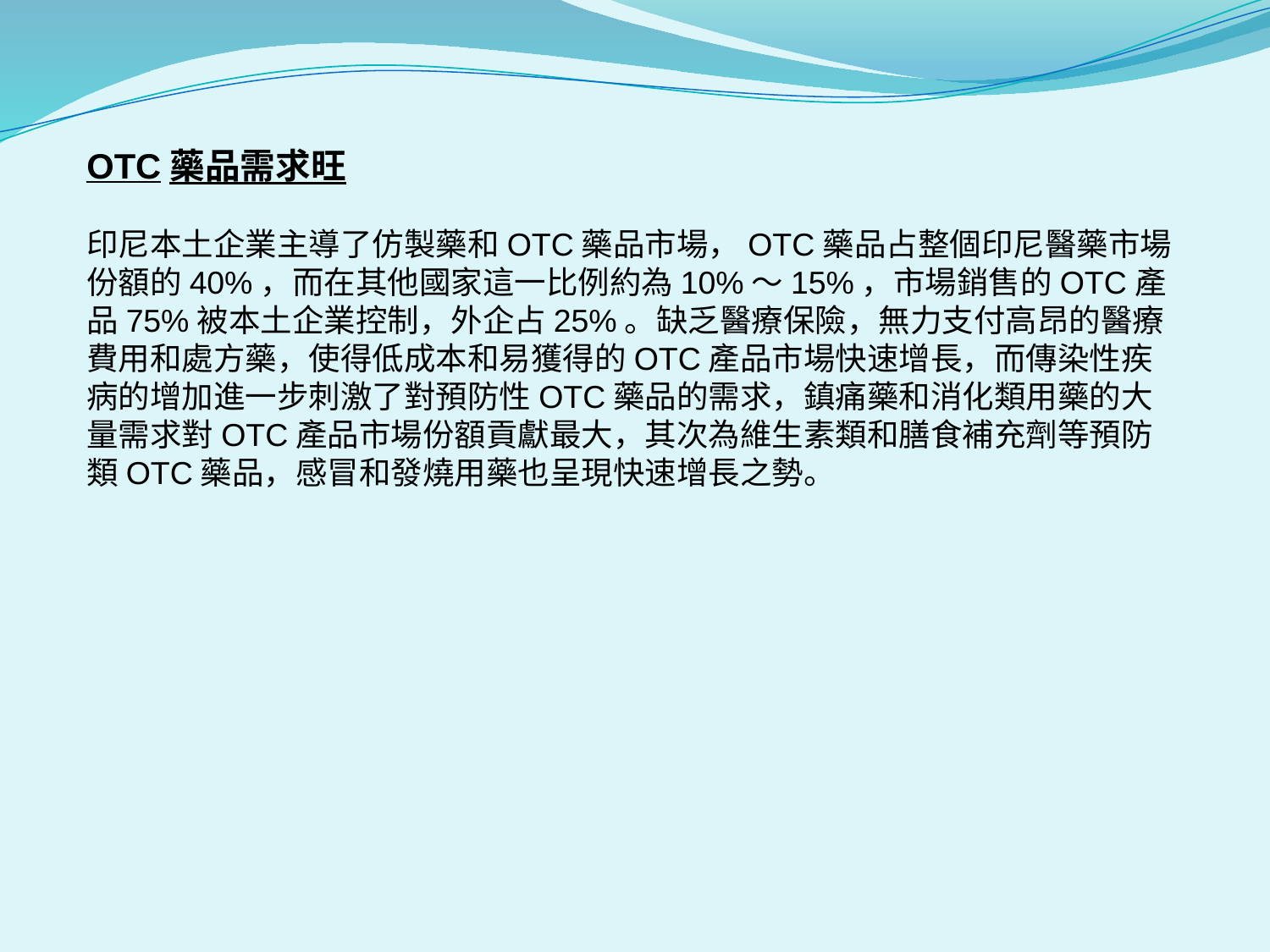

OTC藥品需求旺
印尼本土企業主導了仿製藥和OTC藥品市場，OTC藥品占整個印尼醫藥市場份額的40%，而在其他國家這一比例約為10%～15%，市場銷售的OTC產品75%被本土企業控制，外企占25%。缺乏醫療保險，無力支付高昂的醫療費用和處方藥，使得低成本和易獲得的OTC產品市場快速增長，而傳染性疾病的增加進一步刺激了對預防性OTC藥品的需求，鎮痛藥和消化類用藥的大量需求對OTC產品市場份額貢獻最大，其次為維生素類和膳食補充劑等預防類OTC藥品，感冒和發燒用藥也呈現快速增長之勢。